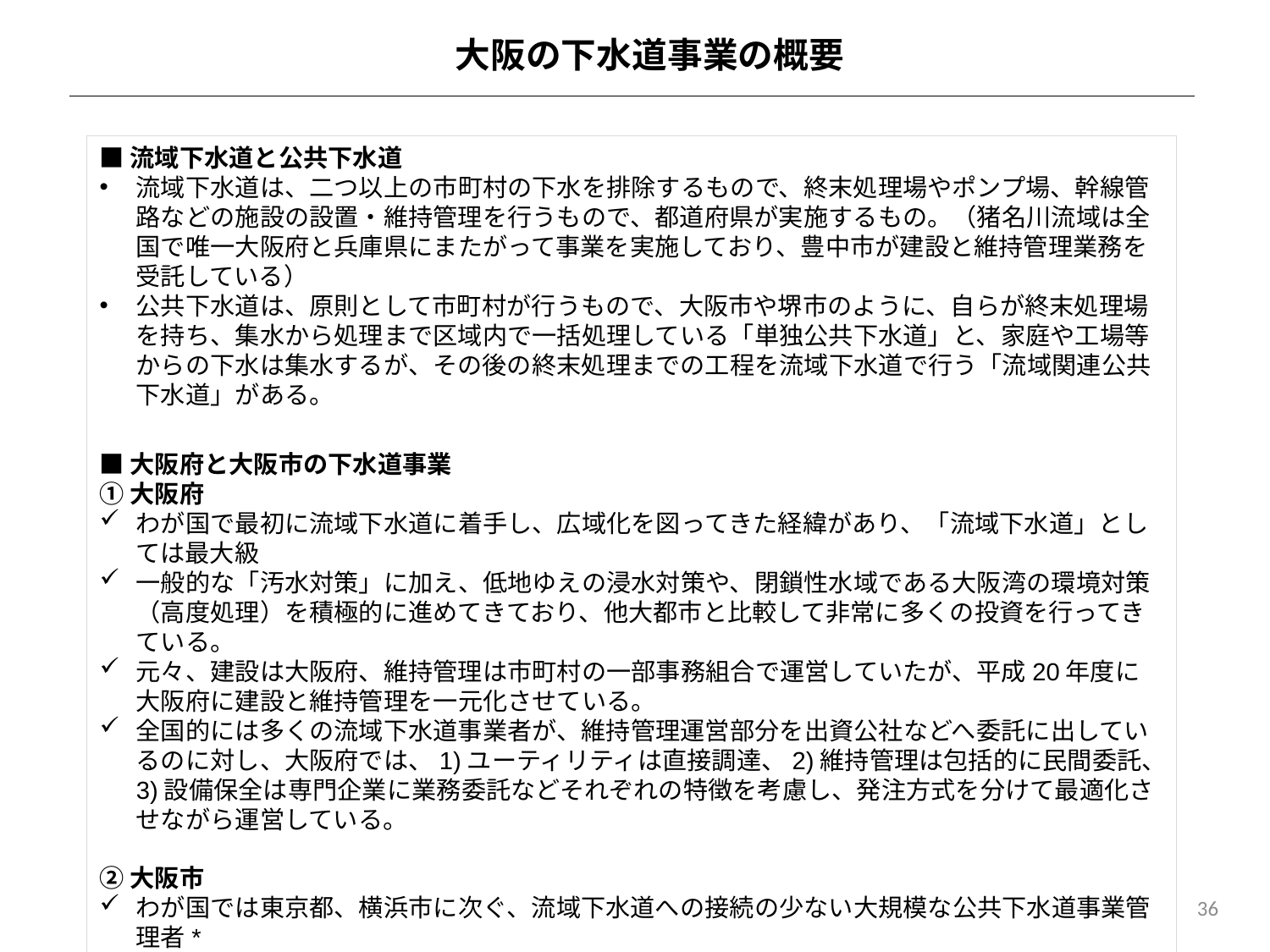

大阪の下水道事業の概要
■流域下水道と公共下水道
流域下水道は、二つ以上の市町村の下水を排除するもので、終末処理場やポンプ場、幹線管路などの施設の設置・維持管理を行うもので、都道府県が実施するもの。（猪名川流域は全国で唯一大阪府と兵庫県にまたがって事業を実施しており、豊中市が建設と維持管理業務を受託している）
公共下水道は、原則として市町村が行うもので、大阪市や堺市のように、自らが終末処理場を持ち、集水から処理まで区域内で一括処理している「単独公共下水道」と、家庭や工場等からの下水は集水するが、その後の終末処理までの工程を流域下水道で行う「流域関連公共下水道」がある。

■大阪府と大阪市の下水道事業
①大阪府
わが国で最初に流域下水道に着手し、広域化を図ってきた経緯があり、「流域下水道」としては最大級
一般的な「汚水対策」に加え、低地ゆえの浸水対策や、閉鎖性水域である大阪湾の環境対策（高度処理）を積極的に進めてきており、他大都市と比較して非常に多くの投資を行ってきている。
元々、建設は大阪府、維持管理は市町村の一部事務組合で運営していたが、平成20年度に大阪府に建設と維持管理を一元化させている。
全国的には多くの流域下水道事業者が、維持管理運営部分を出資公社などへ委託に出しているのに対し、大阪府では、1)ユーティリティは直接調達、2)維持管理は包括的に民間委託、3)設備保全は専門企業に業務委託などそれぞれの特徴を考慮し、発注方式を分けて最適化させながら運営している。

②大阪市
わが国では東京都、横浜市に次ぐ、流域下水道への接続の少ない大規模な公共下水道事業管理者*
大阪市の現業部門を、外郭団体の（一般財団法人）都市技術センターへ派遣し、さらに平成28年7月に設立した大阪市100％出資によるクリアウォーターOSAKA株式会社に転籍した経緯がある。
現在は、同株式会社へ「随意契約」により維持管理運営を包括委託している。

* 大阪市において流域下水道には約３％分接続している。
36